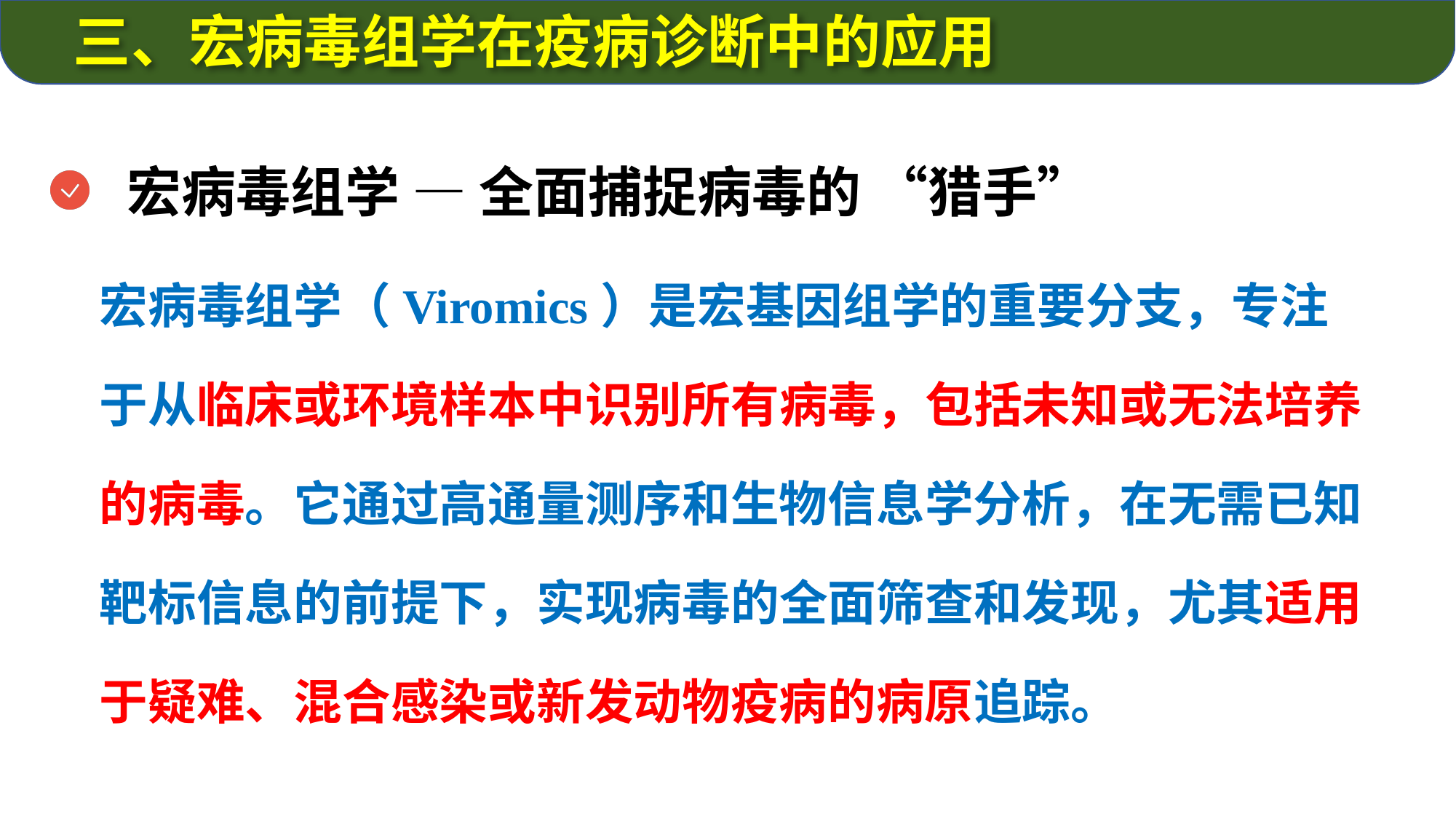

三、宏病毒组学在疫病诊断中的应用
  宏病毒组学 — 全面捕捉病毒的 “猎手”
宏病毒组学（Viromics）是宏基因组学的重要分支，专注于从临床或环境样本中识别所有病毒，包括未知或无法培养的病毒。它通过高通量测序和生物信息学分析，在无需已知靶标信息的前提下，实现病毒的全面筛查和发现，尤其适用于疑难、混合感染或新发动物疫病的病原追踪。